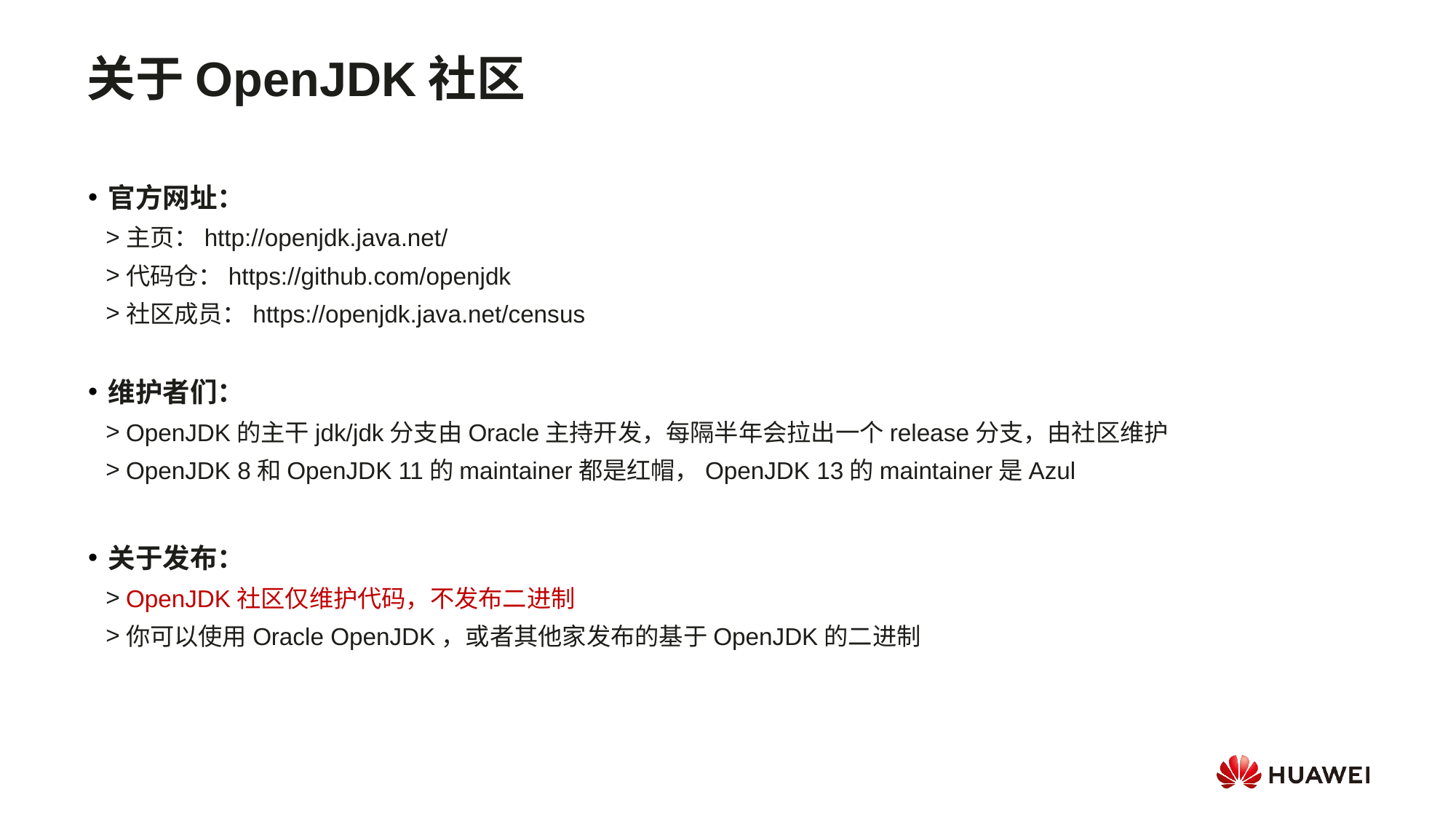

关于OpenJDK社区
官方网址：
主页：http://openjdk.java.net/
代码仓：https://github.com/openjdk
社区成员：https://openjdk.java.net/census

维护者们：
OpenJDK的主干jdk/jdk分支由Oracle主持开发，每隔半年会拉出一个release分支，由社区维护
OpenJDK 8和OpenJDK 11的maintainer都是红帽，OpenJDK 13的maintainer是Azul

关于发布：
OpenJDK社区仅维护代码，不发布二进制
你可以使用Oracle OpenJDK，或者其他家发布的基于OpenJDK的二进制